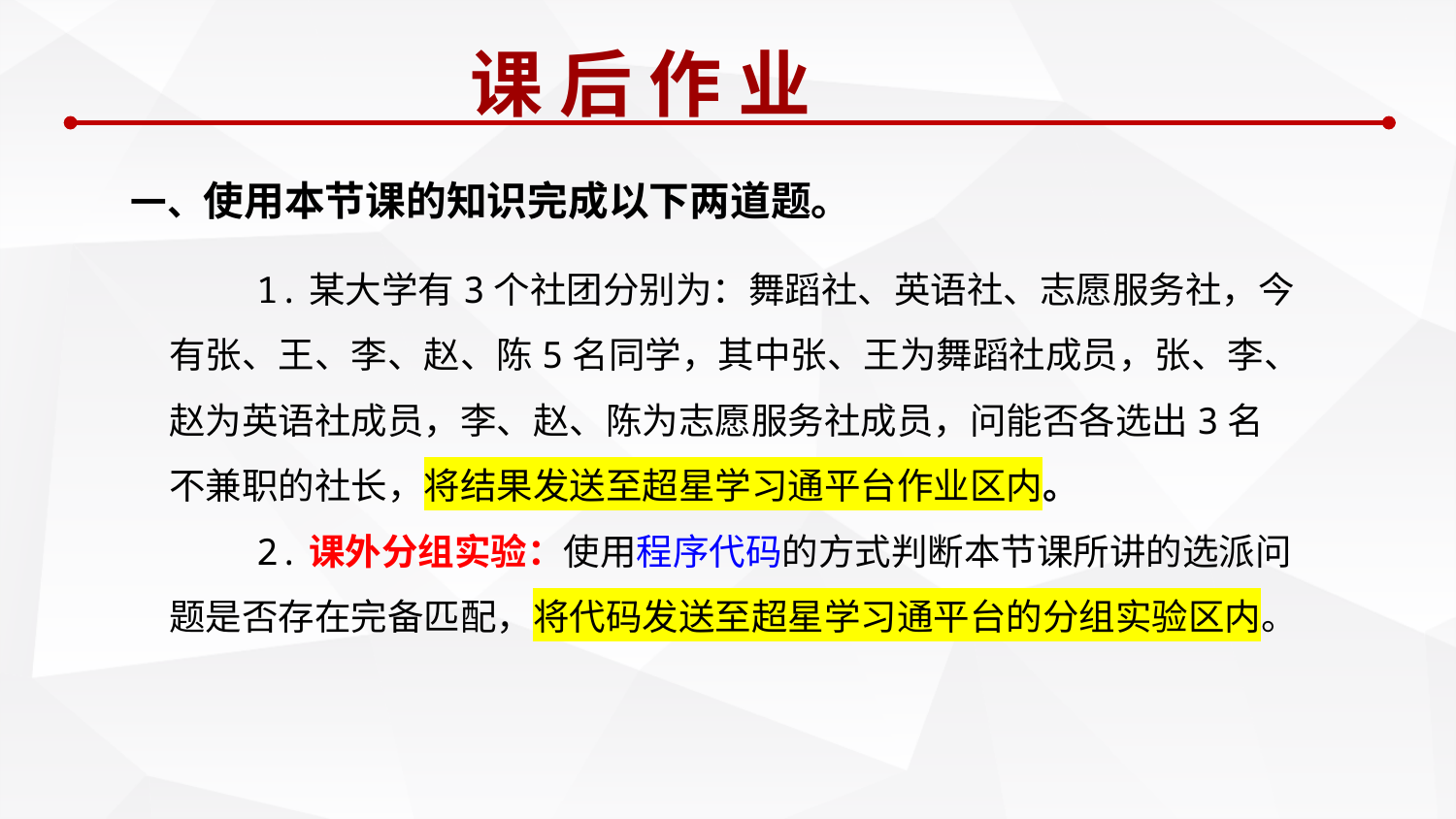

课 后 作 业

    一、使用本节课的知识完成以下两道题。
    1.某大学有3个社团分别为：舞蹈社、英语社、志愿服务社，今有张、王、李、赵、陈5名同学，其中张、王为舞蹈社成员，张、李、赵为英语社成员，李、赵、陈为志愿服务社成员，问能否各选出3名不兼职的社长，将结果发送至超星学习通平台作业区内。
    2.课外分组实验：使用程序代码的方式判断本节课所讲的选派问题是否存在完备匹配，将代码发送至超星学习通平台的分组实验区内。